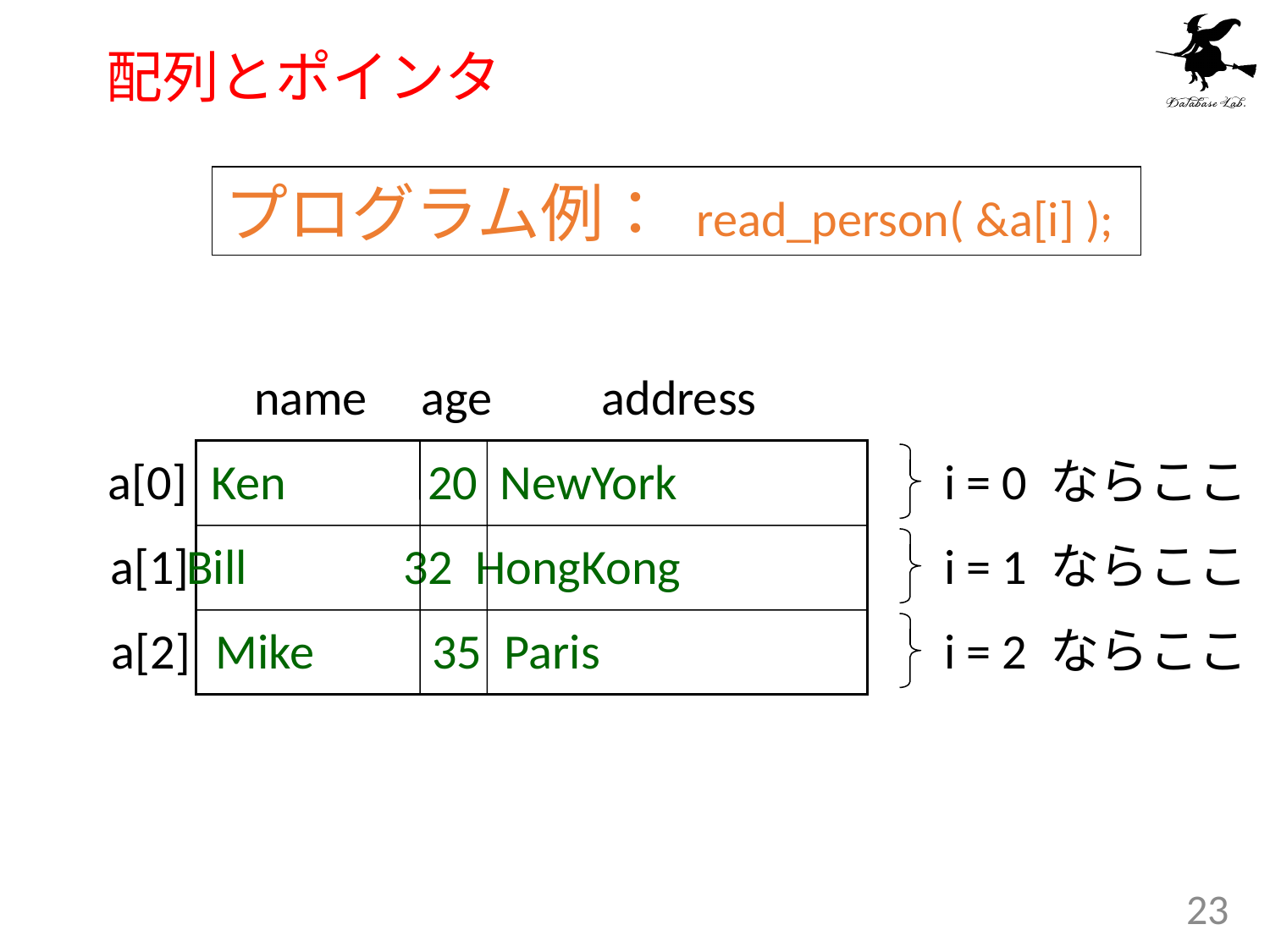

# 配列とポインタ
プログラム例： read_person( &a[i] );
name
age
address

a[0]
Ken	        20  NewYork

a[1]
Bill	        32  HongKong

a[2]
Mike	        35  Paris

i = 0 ならここ

i = 1 ならここ

i = 2 ならここ
23